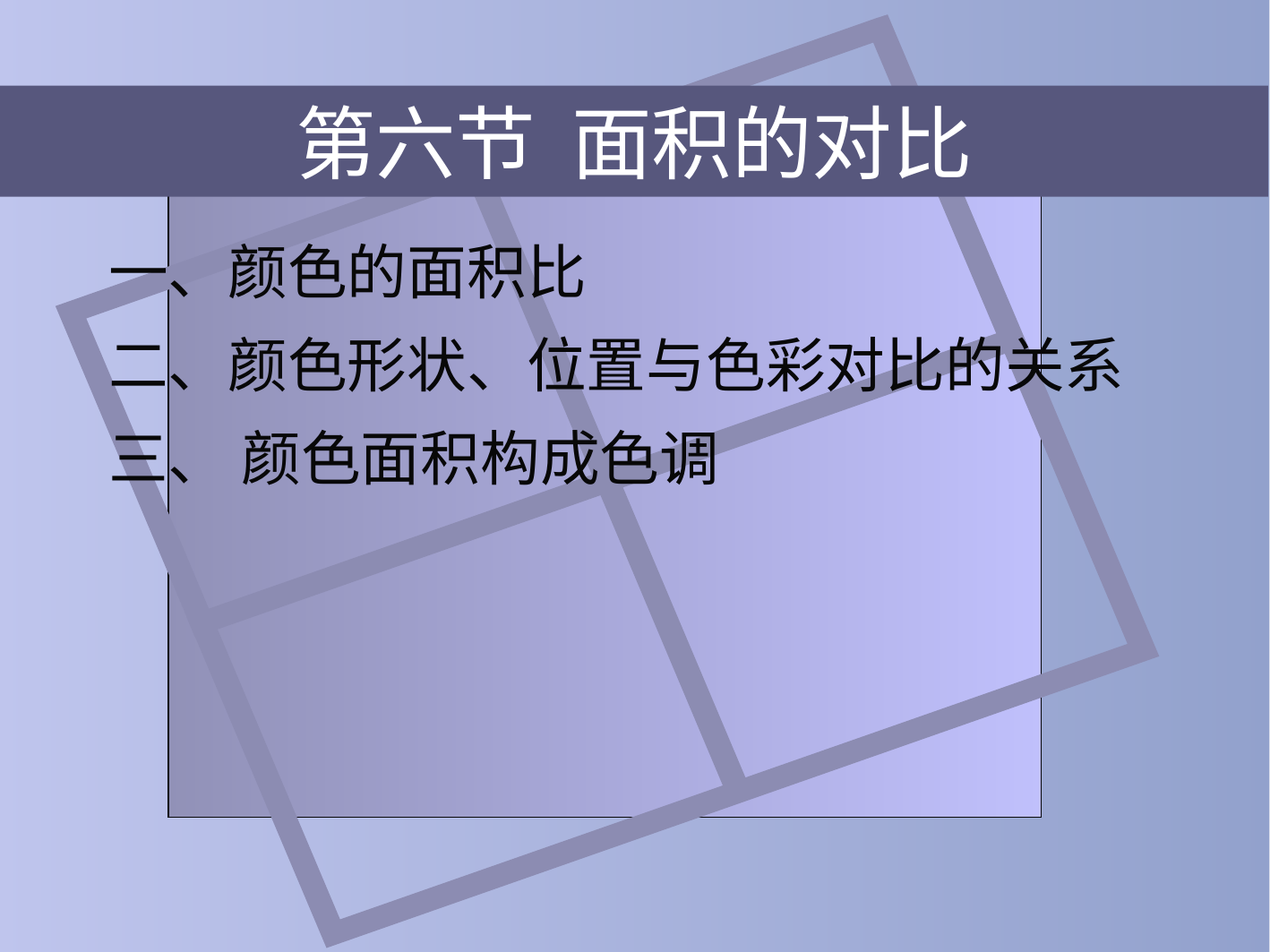

# 第六节  面积的对比
一、颜色的面积比
二、颜色形状、位置与色彩对比的关系
三、 颜色面积构成色调